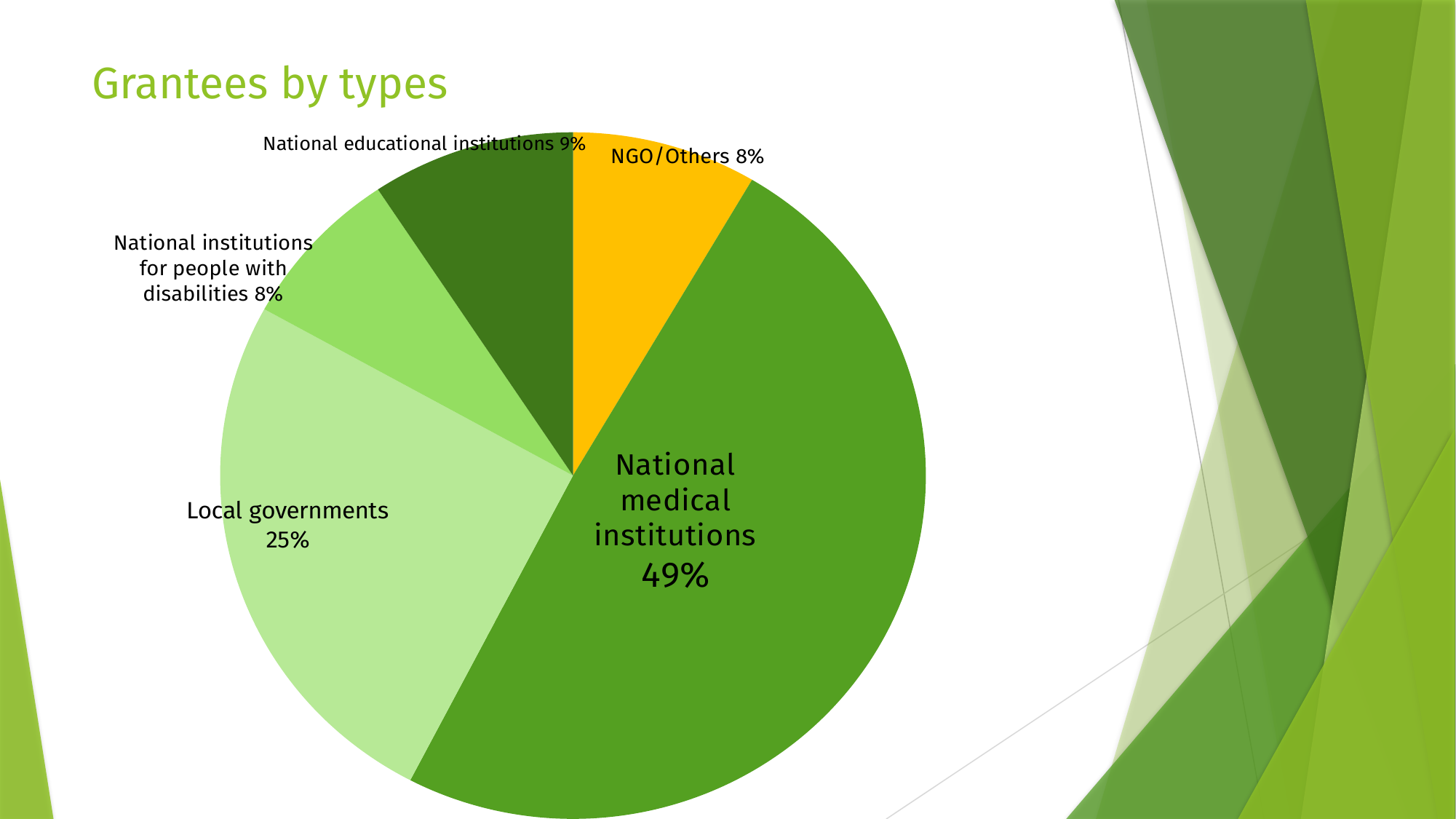

Grantees by types

### Chart

| Category | 合計 |
|---|---|
| NGO/Others | 10.0 |
| National medical institutions | 58.0 |
| Local governments | 30.0 |
| National institutions for people with disabilities | 9.0 |
| National educational institutions | 11.0 |
# 被供与団体の種類